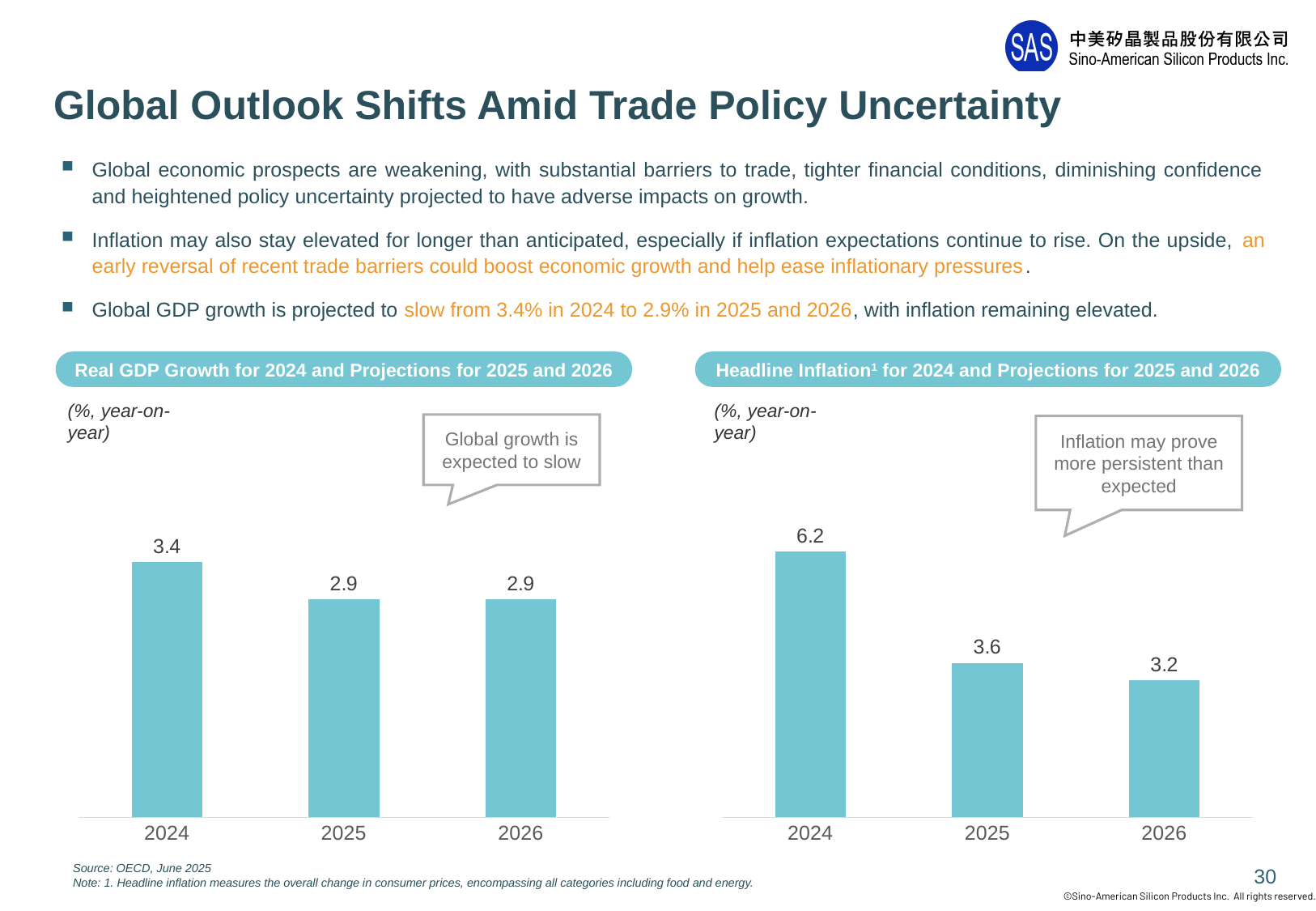

# Global Outlook Shifts Amid Trade Policy Uncertainty
Global economic prospects are weakening, with substantial barriers to trade, tighter financial conditions, diminishing confidence and heightened policy uncertainty projected to have adverse impacts on growth.
Inflation may also stay elevated for longer than anticipated, especially if inflation expectations continue to rise. On the upside, an early reversal of recent trade barriers could boost economic growth and help ease inflationary pressures.
Global GDP growth is projected to slow from 3.4% in 2024 to 2.9% in 2025 and 2026, with inflation remaining elevated.
Real GDP Growth for 2024 and Projections for 2025 and 2026
Headline Inflation1 for 2024 and Projections for 2025 and 2026
(%, year-on-year)
(%, year-on-year)
Global growth is expected to slow
Inflation may prove more persistent than expected

### Chart

| Category | 數列 1 |
|---|---|
| 2024 | 3.4 |
| 2025 | 2.9 |
| 2026 | 2.9 |

### Chart

| Category | 數列 1 |
|---|---|
| 2024 | 6.2 |
| 2025 | 3.6 |
| 2026 | 3.2 |
Source: OECD, June 2025
Note: 1. Headline inflation measures the overall change in consumer prices, encompassing all categories including food and energy.
30